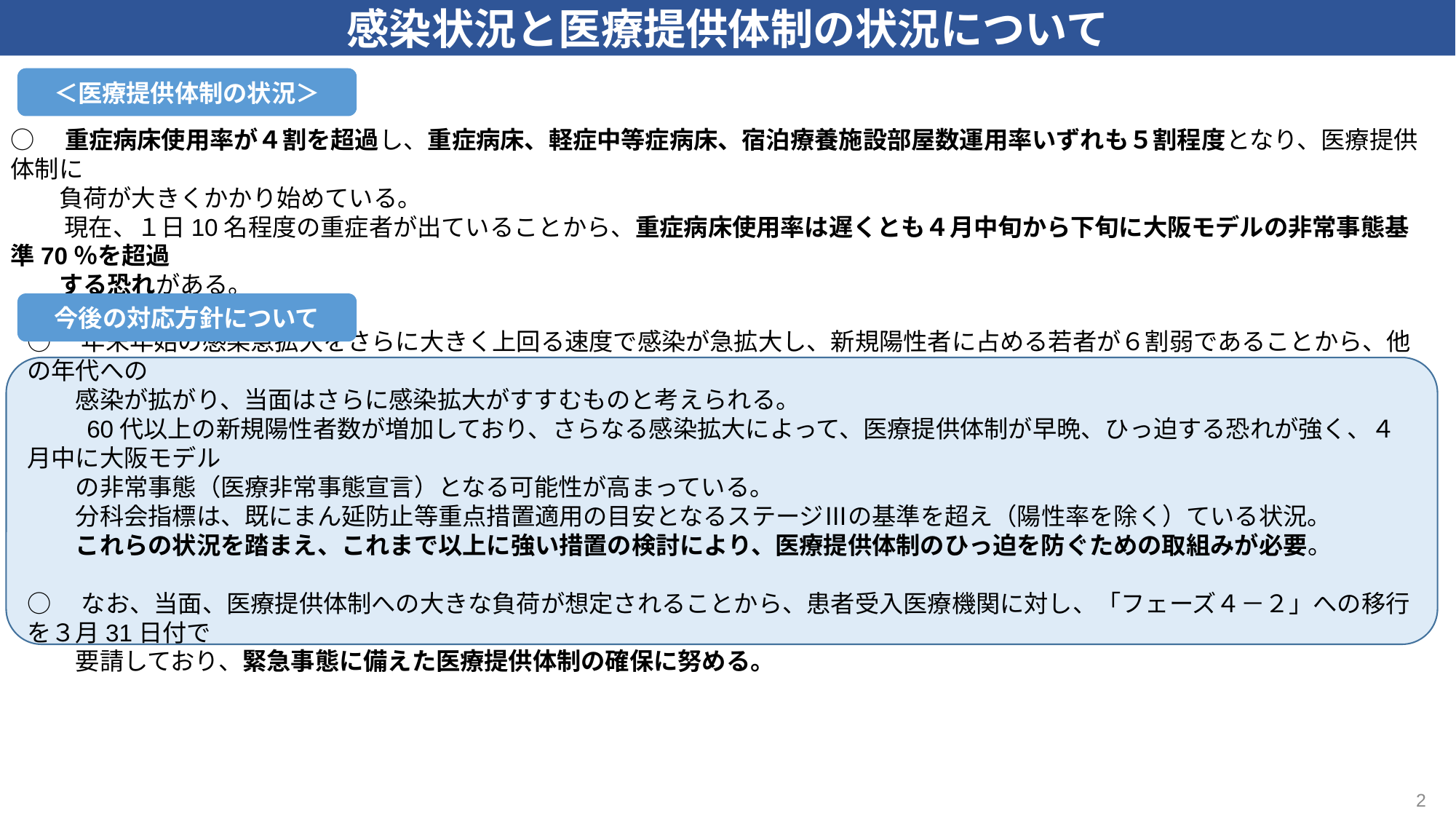

感染状況と医療提供体制の状況について

○　重症病床使用率が４割を超過し、重症病床、軽症中等症病床、宿泊療養施設部屋数運用率いずれも５割程度となり、医療提供体制に
　　負荷が大きくかかり始めている。
　　 現在、１日10名程度の重症者が出ていることから、重症病床使用率は遅くとも４月中旬から下旬に大阪モデルの非常事態基準70％を超過
　　する恐れがある。
＜医療提供体制の状況＞
今後の対応方針について
○　年末年始の感染急拡大をさらに大きく上回る速度で感染が急拡大し、新規陽性者に占める若者が６割弱であることから、他の年代への
　　感染が拡がり、当面はさらに感染拡大がすすむものと考えられる。
　　 60代以上の新規陽性者数が増加しており、さらなる感染拡大によって、医療提供体制が早晩、ひっ迫する恐れが強く、４月中に大阪モデル
　　の非常事態（医療非常事態宣言）となる可能性が高まっている。
　　分科会指標は、既にまん延防止等重点措置適用の目安となるステージⅢの基準を超え（陽性率を除く）ている状況。
　　これらの状況を踏まえ、これまで以上に強い措置の検討により、医療提供体制のひっ迫を防ぐための取組みが必要。

○　なお、当面、医療提供体制への大きな負荷が想定されることから、患者受入医療機関に対し、「フェーズ４－２」への移行を３月31日付で
　　要請しており、緊急事態に備えた医療提供体制の確保に努める。
2